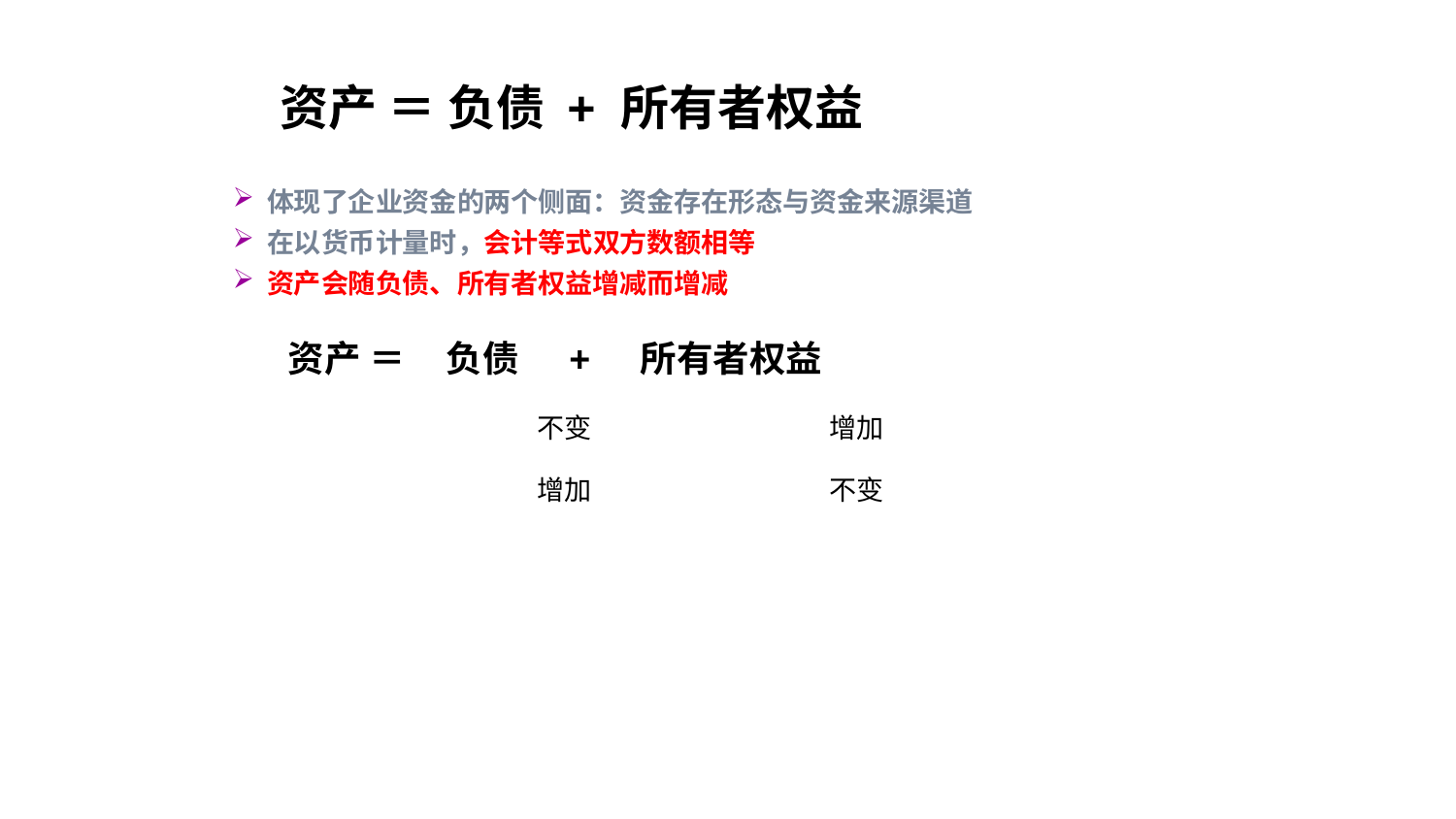

资产 ＝ 负债 + 所有者权益
 体现了企业资金的两个侧面：资金存在形态与资金来源渠道
 在以货币计量时，会计等式双方数额相等
 资产会随负债、所有者权益增减而增减
资产 ＝     负债     +    所有者权益
不变
增加
增加
不变